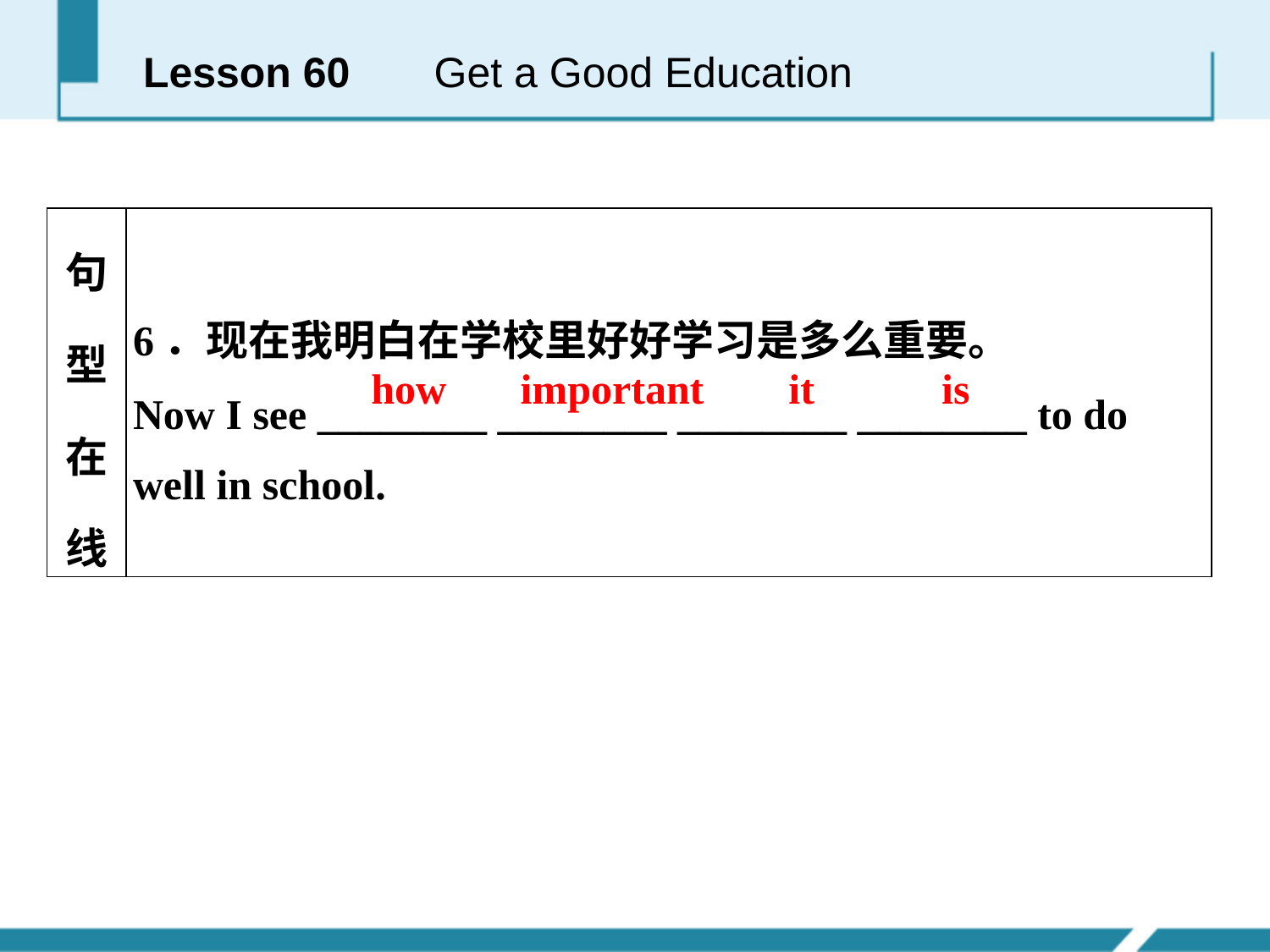

Lesson 60 　 Get a Good Education
| 句型在线 | 6．现在我明白在学校里好好学习是多么重要。 Now I see \_\_\_\_\_\_\_\_ \_\_\_\_\_\_\_\_ \_\_\_\_\_\_\_\_ \_\_\_\_\_\_\_\_ to do well in school. |
| --- | --- |
how       important        it            is